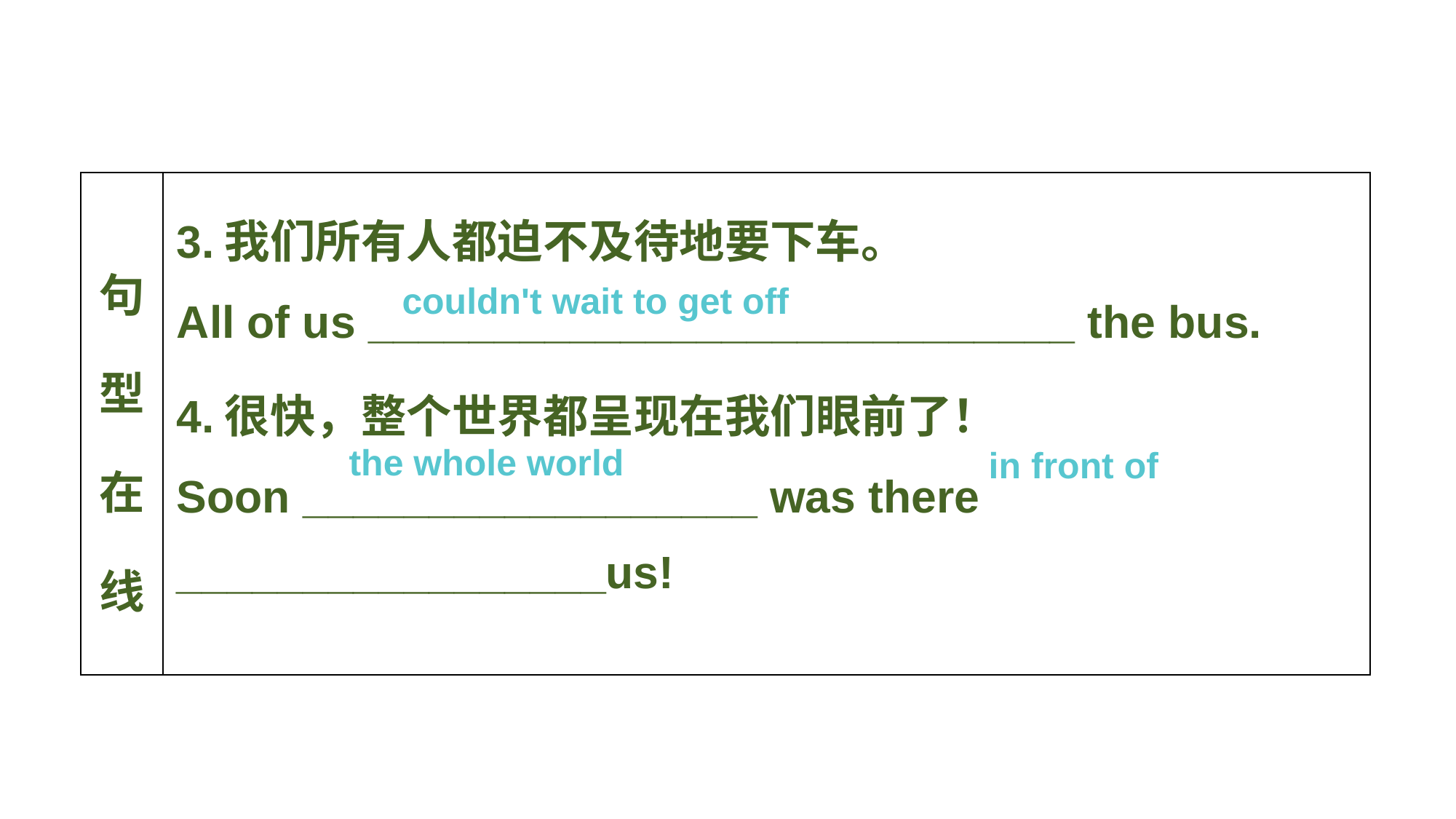

| 句型在线 | 3.我们所有人都迫不及待地要下车。 All of us \_\_\_\_\_\_\_\_\_\_\_\_\_\_\_\_\_\_\_\_\_\_\_\_\_\_\_\_ the bus. 4.很快，整个世界都呈现在我们眼前了！ Soon \_\_\_\_\_\_\_\_\_\_\_\_\_\_\_\_\_\_ was there \_\_\_\_\_\_\_\_\_\_\_\_\_\_\_\_\_us! |
| --- | --- |
couldn't wait to get off
the whole world
in front of